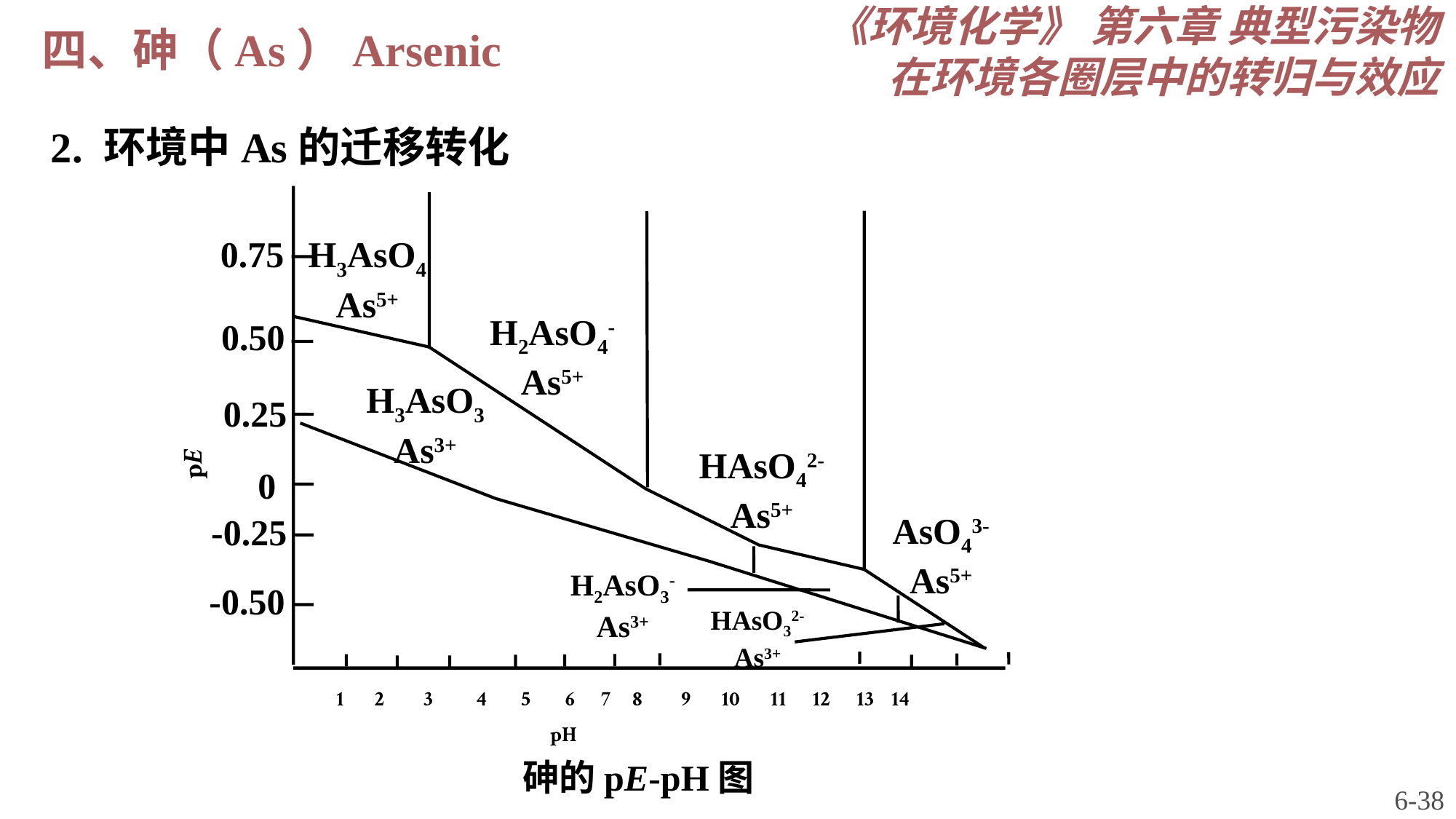

《环境化学》 第六章 典型污染物在环境各圈层中的转归与效应
四、砷（As）Arsenic
2. 环境中As的迁移转化

0.75
H3AsO4
As5+
H2AsO4-
As5+
0.50
H3AsO3
As3+
0.25
HAsO42-
As5+
0
AsO43-
As5+
-0.25
H2AsO3-
As3+
-0.50
HAsO32-
As3+

pE
     1       2         3          4        5        6      7     8         9       10       11      12      13    14
                                                      pH
砷的pE-pH图
6-38